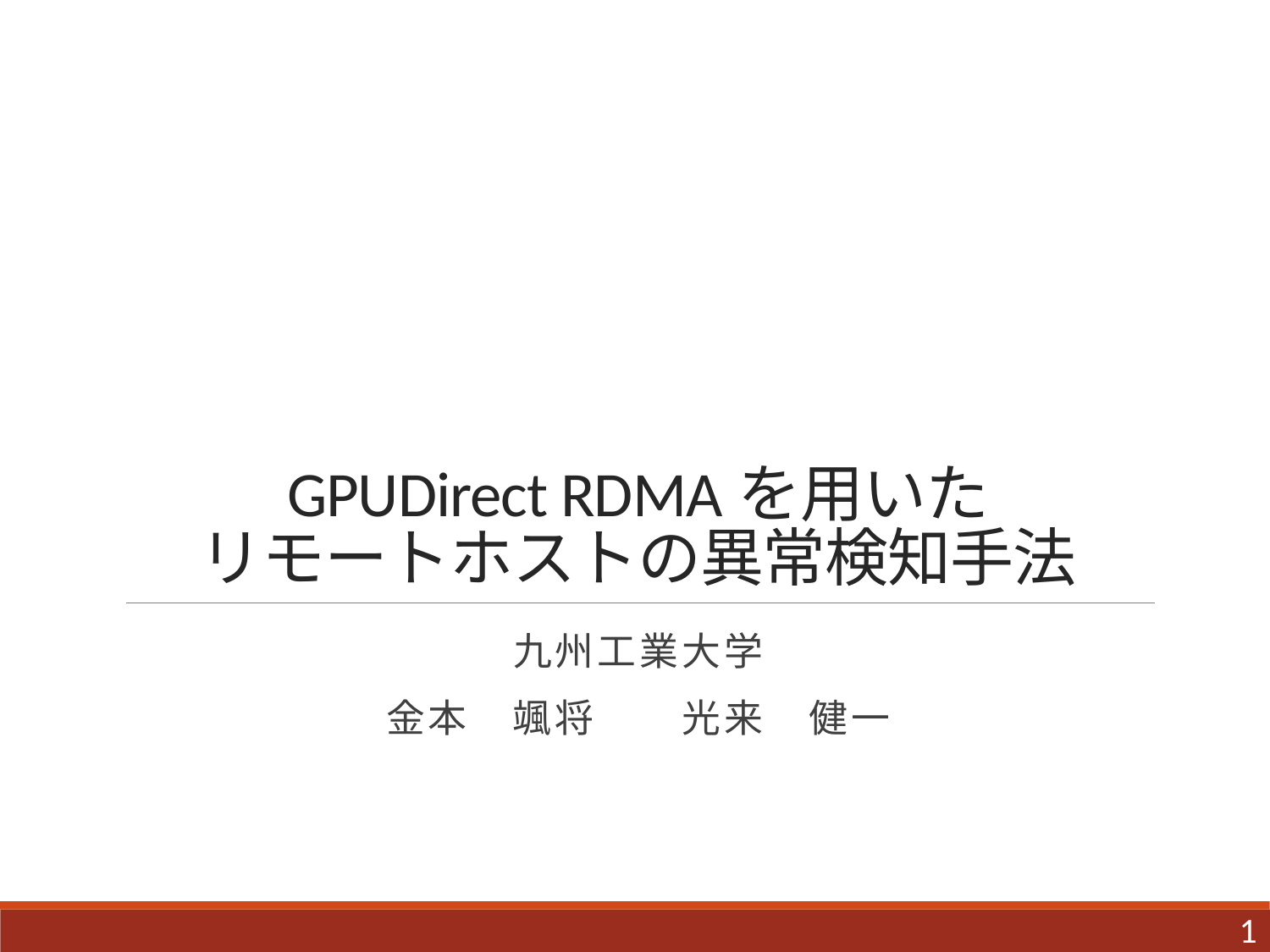

# GPUDirect RDMAを用いた リモートホストの異常検知手法
九州工業大学
金本　颯将　　光来　健一
1